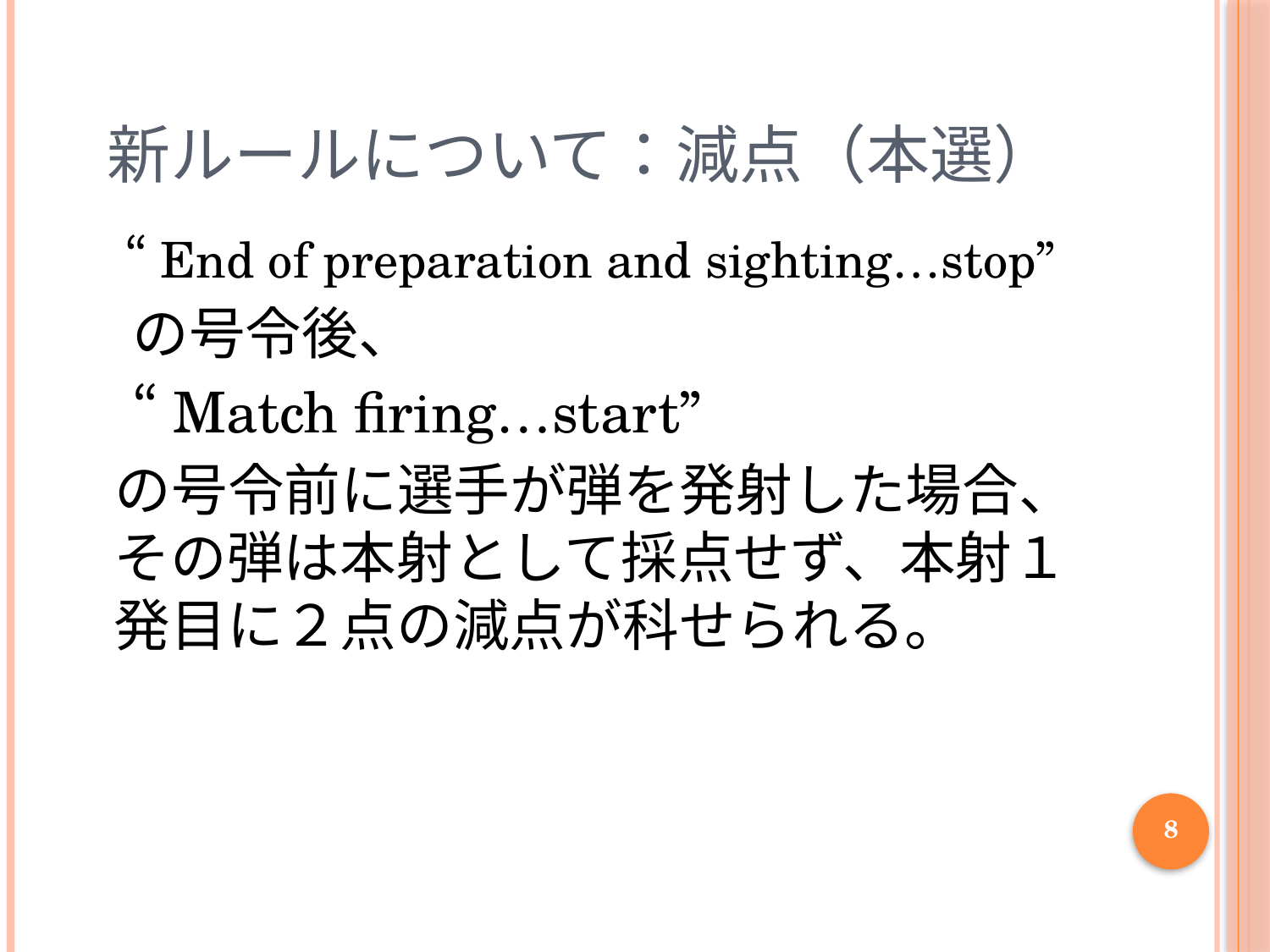

# 新ルールについて：減点（本選）
　“End of preparation and sighting…stop”
　の号令後、
　“Match firing…start”
  の号令前に選手が弾を発射した場合、その弾は本射として採点せず、本射１発目に２点の減点が科せられる。
8